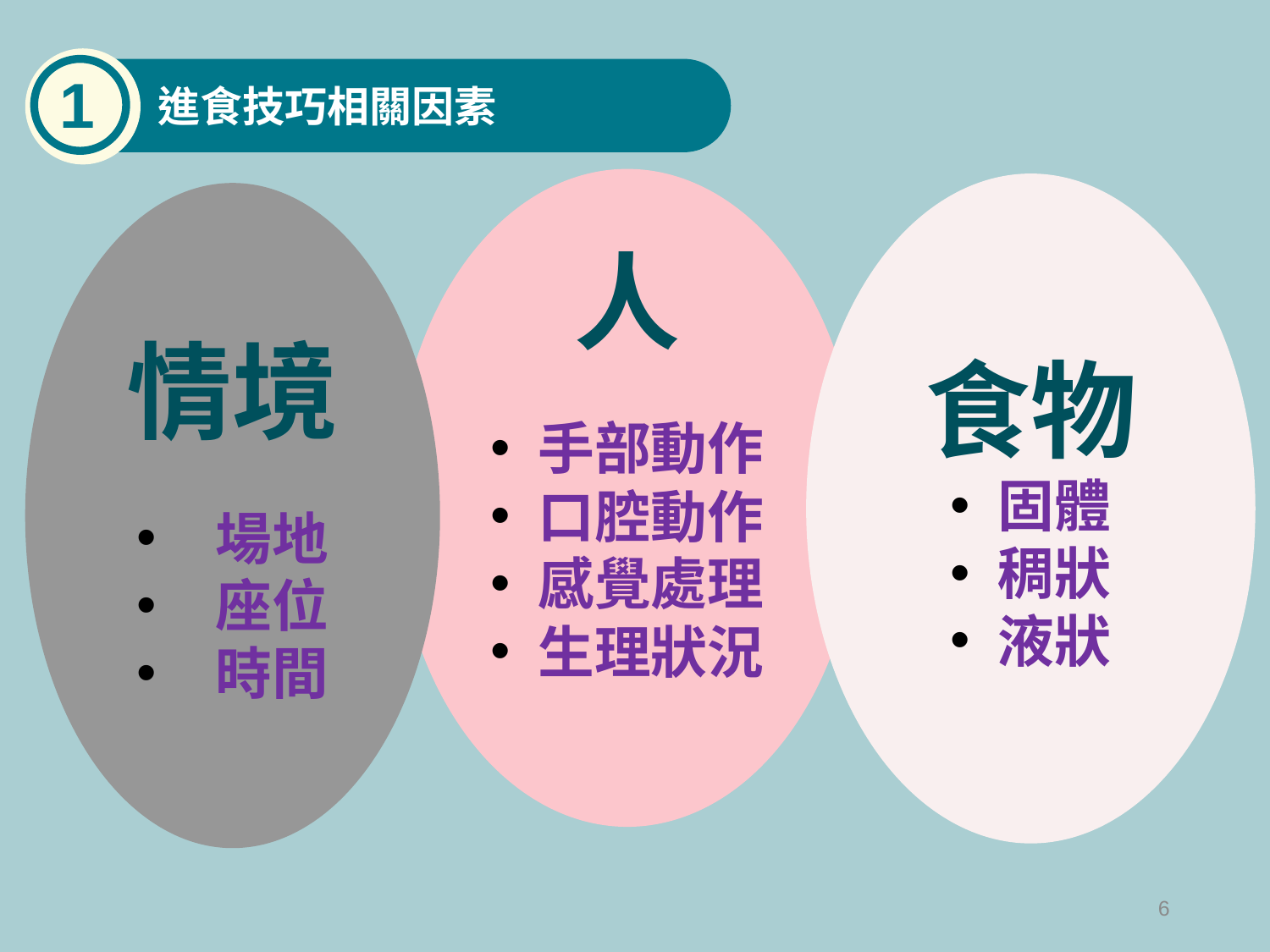

進食技巧相關因素
1
人

手部動作
口腔動作
感覺處理
生理狀況

食物
固體
稠狀
液狀
情境

場地
座位
時間
6